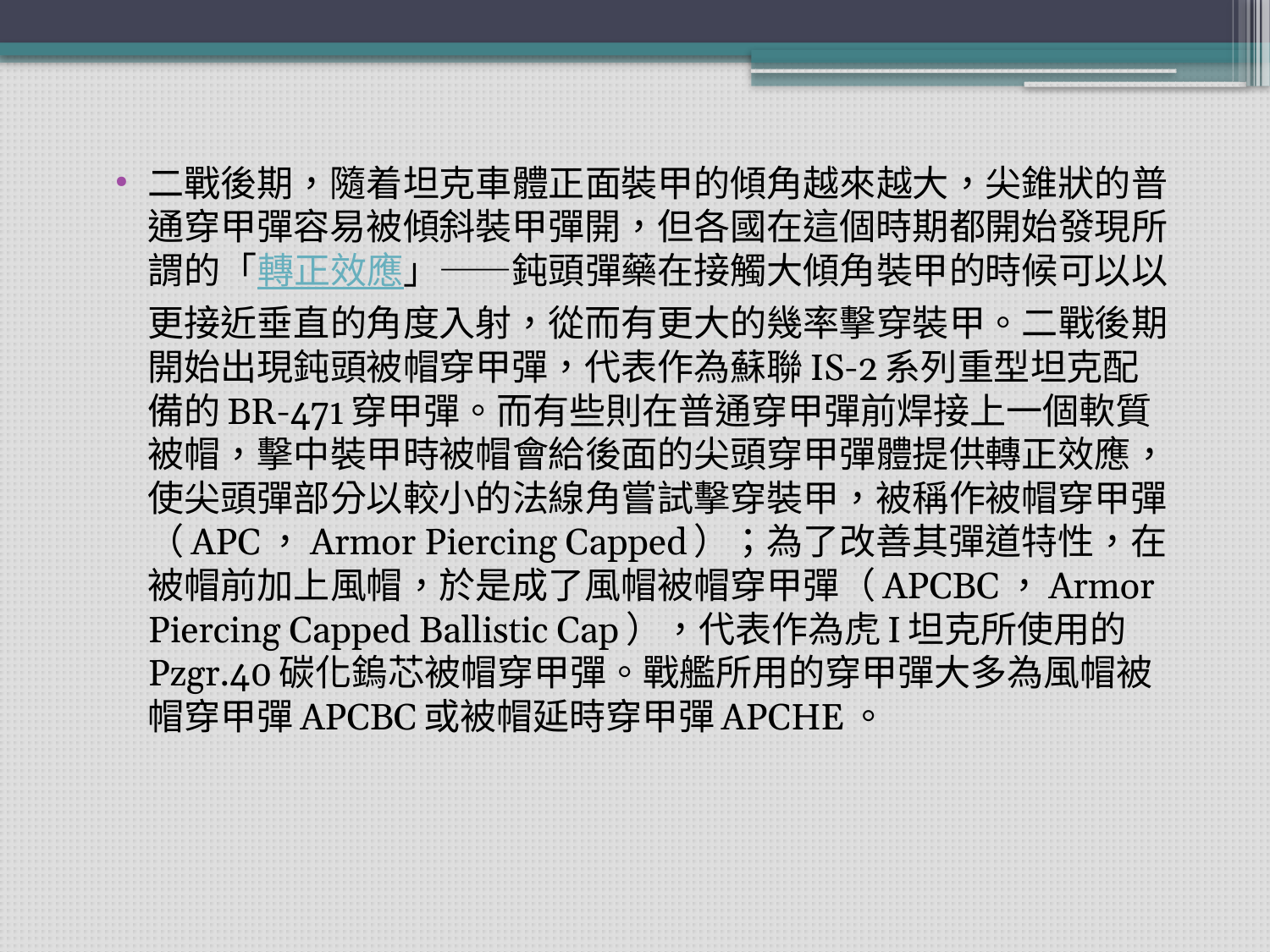

二戰後期，隨着坦克車體正面裝甲的傾角越來越大，尖錐狀的普通穿甲彈容易被傾斜裝甲彈開，但各國在這個時期都開始發現所謂的「轉正效應」——鈍頭彈藥在接觸大傾角裝甲的時候可以以更接近垂直的角度入射，從而有更大的幾率擊穿裝甲。二戰後期開始出現鈍頭被帽穿甲彈，代表作為蘇聯IS-2系列重型坦克配備的BR-471穿甲彈。而有些則在普通穿甲彈前焊接上一個軟質被帽，擊中裝甲時被帽會給後面的尖頭穿甲彈體提供轉正效應，使尖頭彈部分以較小的法線角嘗試擊穿裝甲，被稱作被帽穿甲彈（APC，Armor Piercing Capped）；為了改善其彈道特性，在被帽前加上風帽，於是成了風帽被帽穿甲彈（APCBC，Armor Piercing Capped Ballistic Cap），代表作為虎I坦克所使用的Pzgr.40碳化鎢芯被帽穿甲彈。戰艦所用的穿甲彈大多為風帽被帽穿甲彈APCBC或被帽延時穿甲彈APCHE。